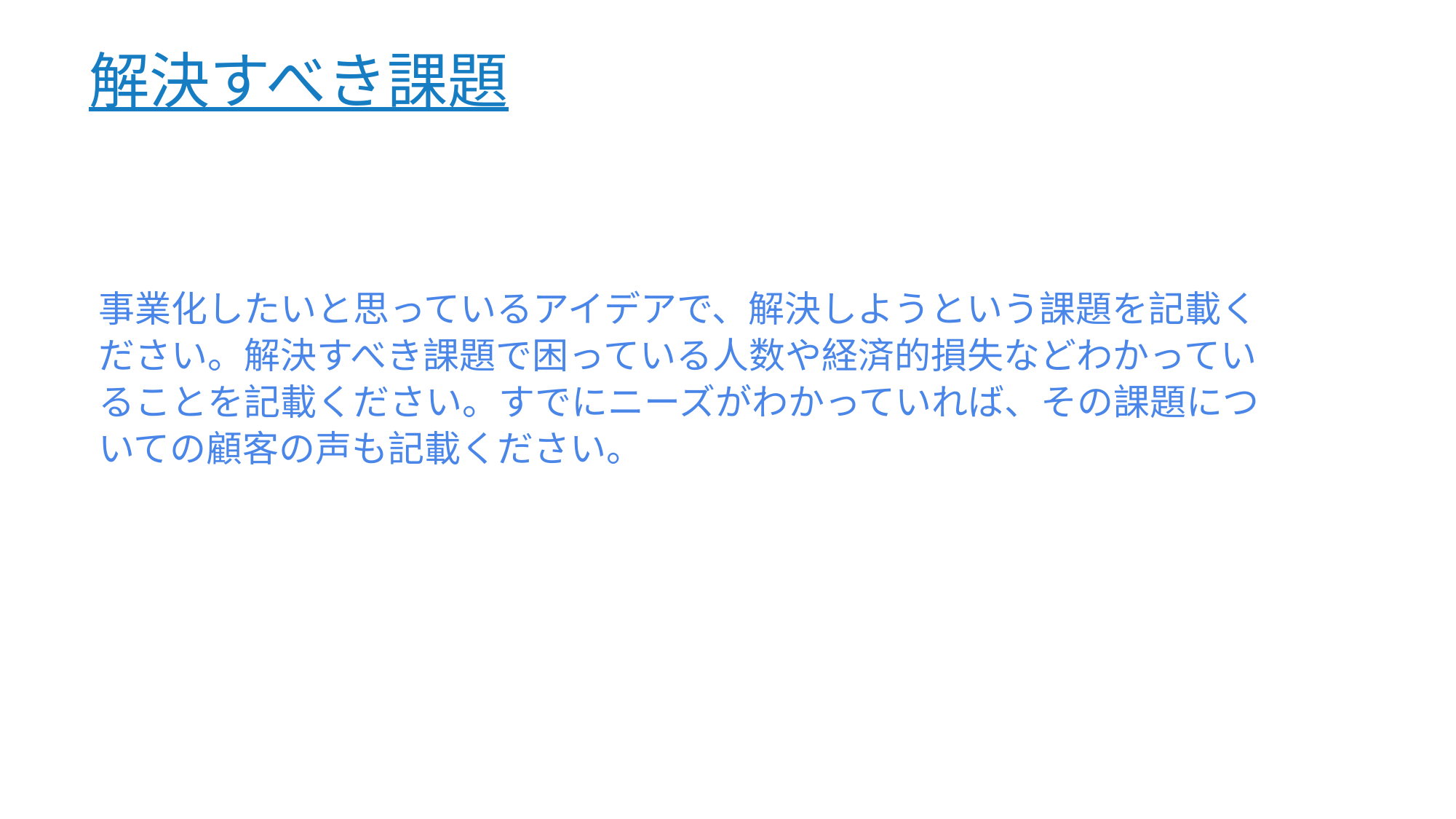

# 解決すべき課題
事業化したいと思っているアイデアで、解決しようという課題を記載ください。解決すべき課題で困っている人数や経済的損失などわかっていることを記載ください。すでにニーズがわかっていれば、その課題についての顧客の声も記載ください。